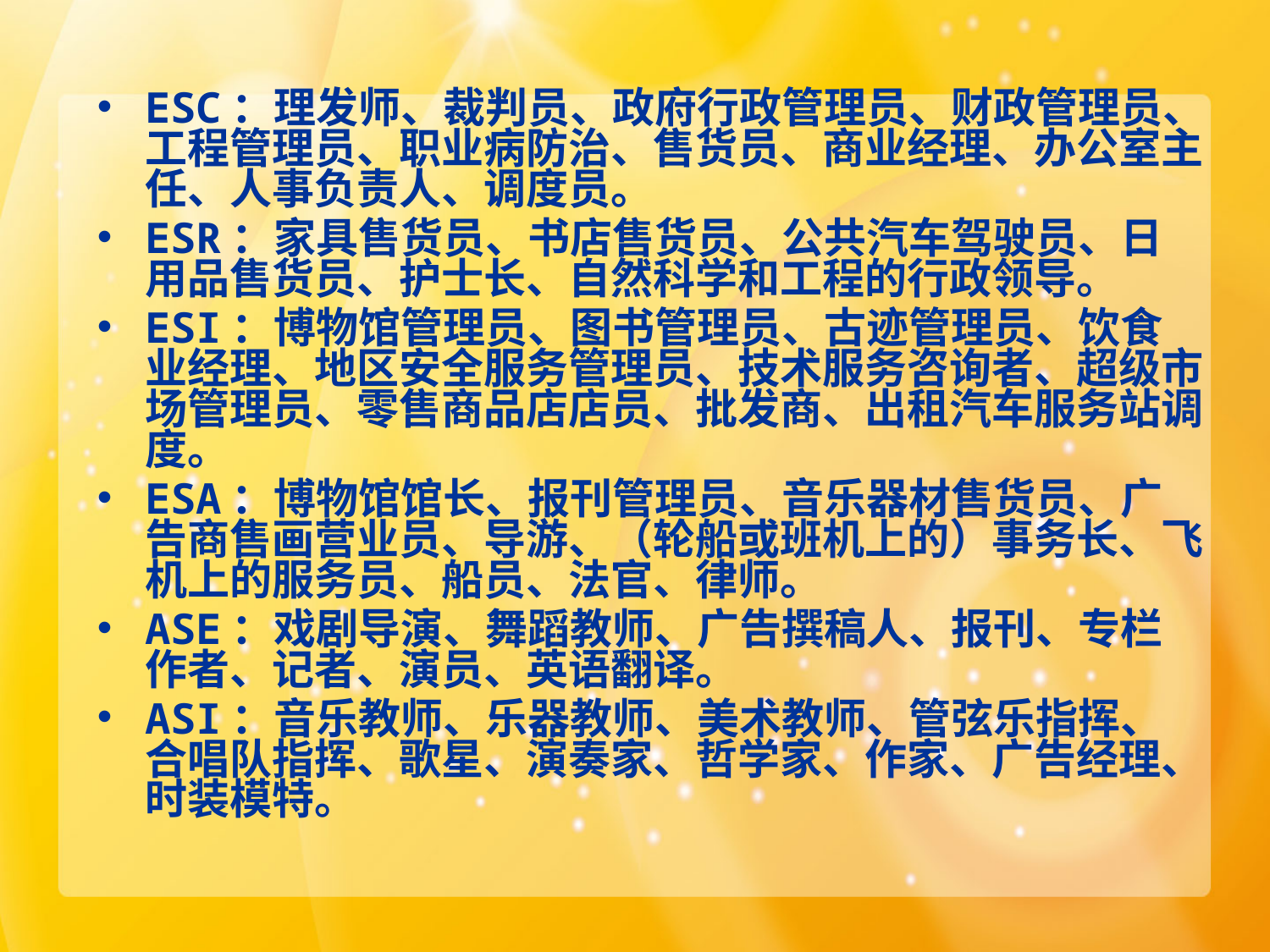

#
ESC：理发师、裁判员、政府行政管理员、财政管理员、工程管理员、职业病防治、售货员、商业经理、办公室主任、人事负责人、调度员。
ESR：家具售货员、书店售货员、公共汽车驾驶员、日用品售货员、护士长、自然科学和工程的行政领导。
ESI：博物馆管理员、图书管理员、古迹管理员、饮食业经理、地区安全服务管理员、技术服务咨询者、超级市场管理员、零售商品店店员、批发商、出租汽车服务站调度。
ESA：博物馆馆长、报刊管理员、音乐器材售货员、广告商售画营业员、导游、（轮船或班机上的）事务长、飞机上的服务员、船员、法官、律师。
ASE：戏剧导演、舞蹈教师、广告撰稿人、报刊、专栏作者、记者、演员、英语翻译。
ASI：音乐教师、乐器教师、美术教师、管弦乐指挥、合唱队指挥、歌星、演奏家、哲学家、作家、广告经理、时装模特。